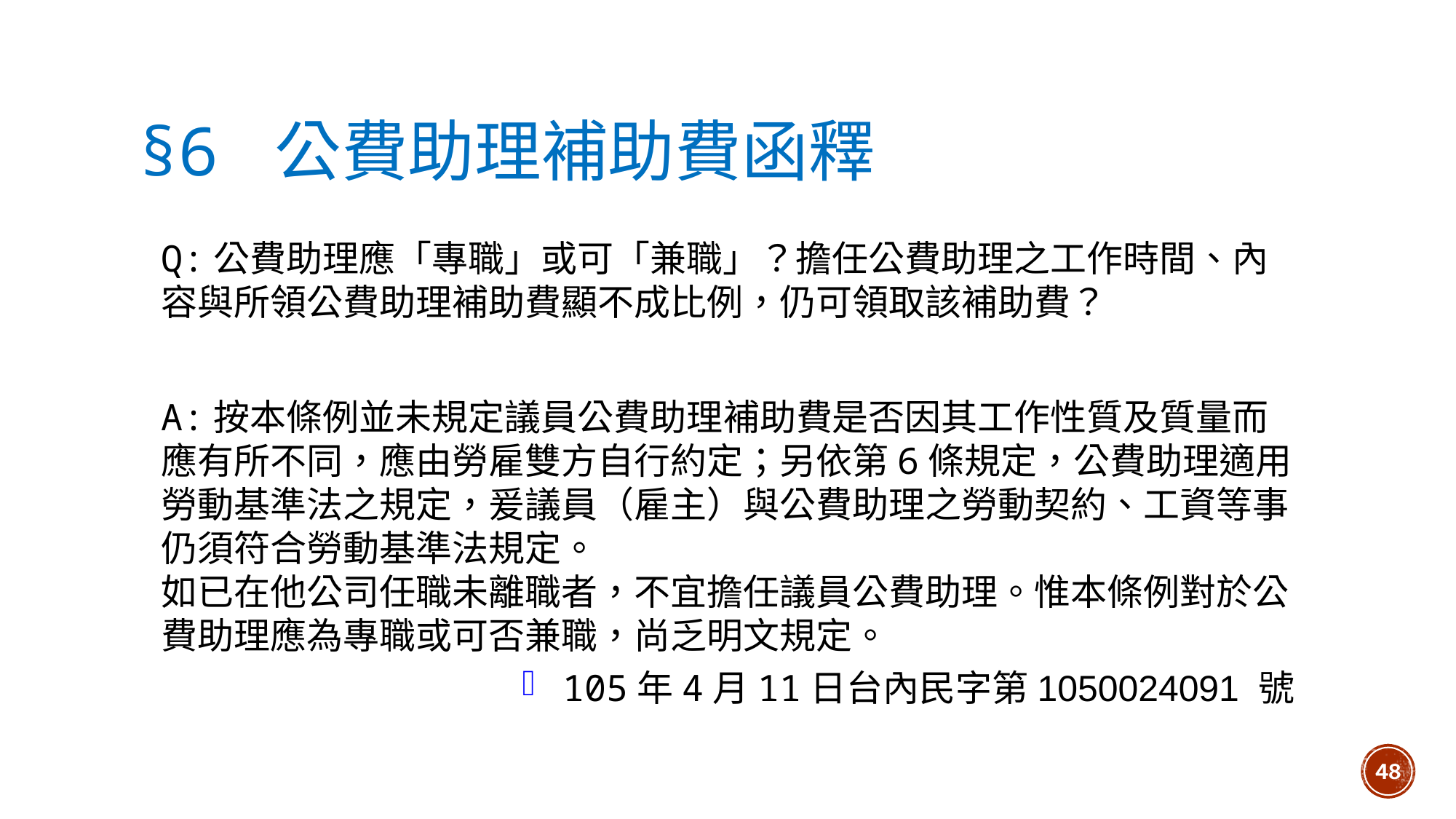

# §6 公費助理補助費函釋
Q:公費助理應「專職」或可「兼職」？擔任公費助理之工作時間、內容與所領公費助理補助費顯不成比例，仍可領取該補助費？

A:按本條例並未規定議員公費助理補助費是否因其工作性質及質量而應有所不同，應由勞雇雙方自行約定；另依第6條規定，公費助理適用勞動基準法之規定，爰議員（雇主）與公費助理之勞動契約、工資等事仍須符合勞動基準法規定。
如已在他公司任職未離職者，不宜擔任議員公費助理。惟本條例對於公費助理應為專職或可否兼職，尚乏明文規定。
105年4月11日台內民字第1050024091 號

48